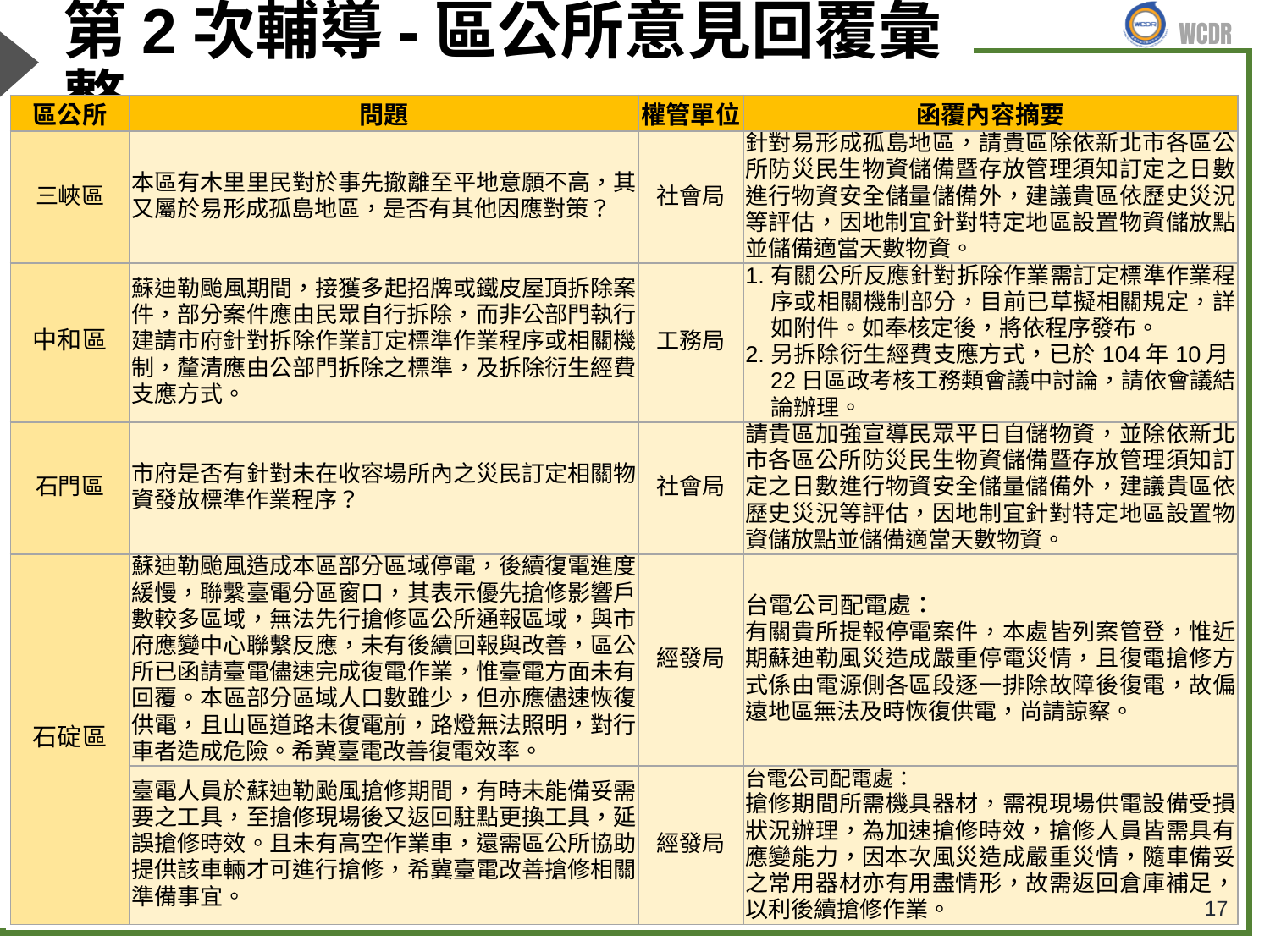

# 第2次輔導-區公所意見回覆彙整
| 區公所 | 問題 | 權管單位 | 函覆內容摘要 |
| --- | --- | --- | --- |
| 三峽區 | 本區有木里里民對於事先撤離至平地意願不高，其又屬於易形成孤島地區，是否有其他因應對策？ | 社會局 | 針對易形成孤島地區，請貴區除依新北市各區公所防災民生物資儲備暨存放管理須知訂定之日數進行物資安全儲量儲備外，建議貴區依歷史災況等評估，因地制宜針對特定地區設置物資儲放點並儲備適當天數物資。 |
| 中和區 | 蘇迪勒颱風期間，接獲多起招牌或鐵皮屋頂拆除案件，部分案件應由民眾自行拆除，而非公部門執行，建請市府針對拆除作業訂定標準作業程序或相關機制，釐清應由公部門拆除之標準，及拆除衍生經費支應方式。 | 工務局 | 有關公所反應針對拆除作業需訂定標準作業程序或相關機制部分，目前已草擬相關規定，詳如附件。如奉核定後，將依程序發布。 另拆除衍生經費支應方式，已於104年10月22日區政考核工務類會議中討論，請依會議結論辦理。 |
| 石門區 | 市府是否有針對未在收容場所內之災民訂定相關物資發放標準作業程序？ | 社會局 | 請貴區加強宣導民眾平日自儲物資，並除依新北市各區公所防災民生物資儲備暨存放管理須知訂定之日數進行物資安全儲量儲備外，建議貴區依歷史災況等評估，因地制宜針對特定地區設置物資儲放點並儲備適當天數物資。 |
| 石碇區 | 蘇迪勒颱風造成本區部分區域停電，後續復電進度緩慢，聯繫臺電分區窗口，其表示優先搶修影響戶數較多區域，無法先行搶修區公所通報區域，與市府應變中心聯繫反應，未有後續回報與改善，區公所已函請臺電儘速完成復電作業，惟臺電方面未有回覆。本區部分區域人口數雖少，但亦應儘速恢復供電，且山區道路未復電前，路燈無法照明，對行車者造成危險。希冀臺電改善復電效率。 | 經發局 | 台電公司配電處： 有關貴所提報停電案件，本處皆列案管登，惟近期蘇迪勒風災造成嚴重停電災情，且復電搶修方式係由電源側各區段逐一排除故障後復電，故偏遠地區無法及時恢復供電，尚請諒察。 |
|  | 臺電人員於蘇迪勒颱風搶修期間，有時未能備妥需要之工具，至搶修現場後又返回駐點更換工具，延誤搶修時效。且未有高空作業車，還需區公所協助提供該車輛才可進行搶修，希冀臺電改善搶修相關準備事宜。 | 經發局 | 台電公司配電處： 搶修期間所需機具器材，需視現場供電設備受損狀況辦理，為加速搶修時效，搶修人員皆需具有應變能力，因本次風災造成嚴重災情，隨車備妥之常用器材亦有用盡情形，故需返回倉庫補足，以利後續搶修作業。 |
17